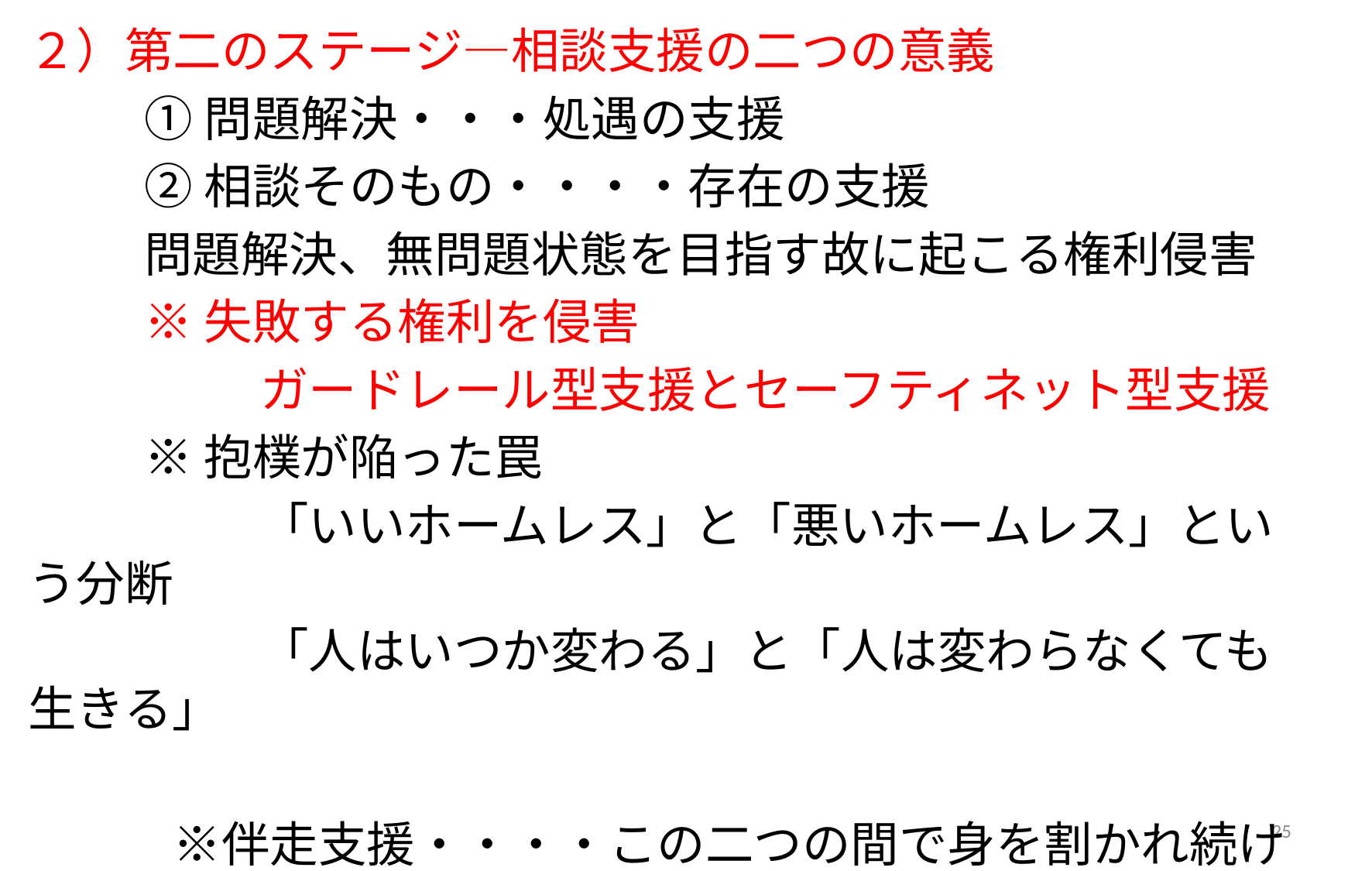

２）第二のステージ―相談支援の二つの意義
	①問題解決・・・処遇の支援
	②相談そのもの・・・・存在の支援
	問題解決、無問題状態を目指す故に起こる権利侵害
	※失敗する権利を侵害
		ガードレール型支援とセーフティネット型支援
	※抱樸が陥った罠
		「いいホームレス」と「悪いホームレス」という分断
　		「人はいつか変わる」と「人は変わらなくても生きる」

　　　※伴走支援・・・・この二つの間で身を割かれ続けること

25